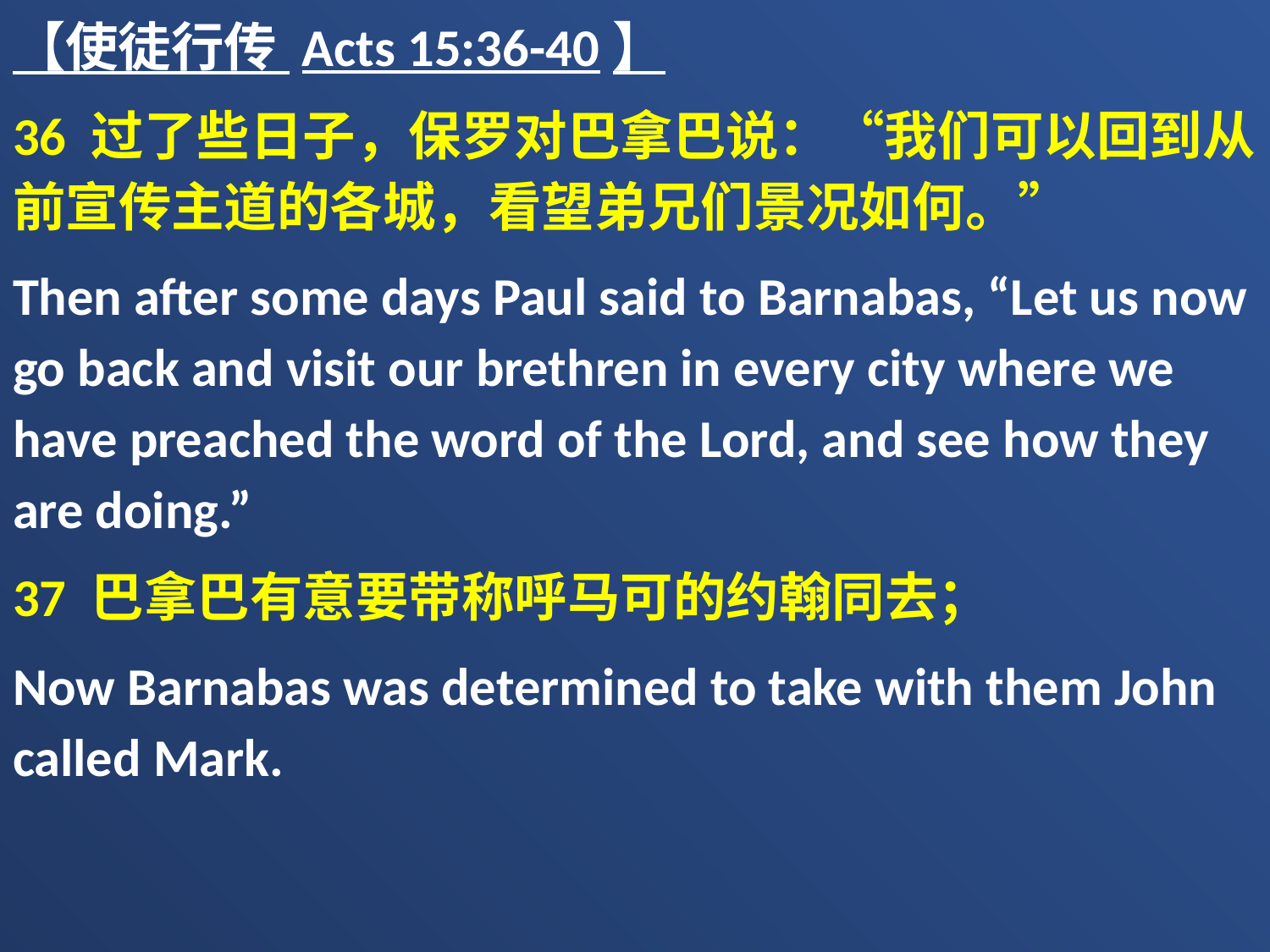

【使徒行传 Acts 15:36-40】
36 过了些日子，保罗对巴拿巴说：“我们可以回到从前宣传主道的各城，看望弟兄们景况如何。”
Then after some days Paul said to Barnabas, “Let us now go back and visit our brethren in every city where we have preached the word of the Lord, and see how they are doing.”
37 巴拿巴有意要带称呼马可的约翰同去；
Now Barnabas was determined to take with them John called Mark.